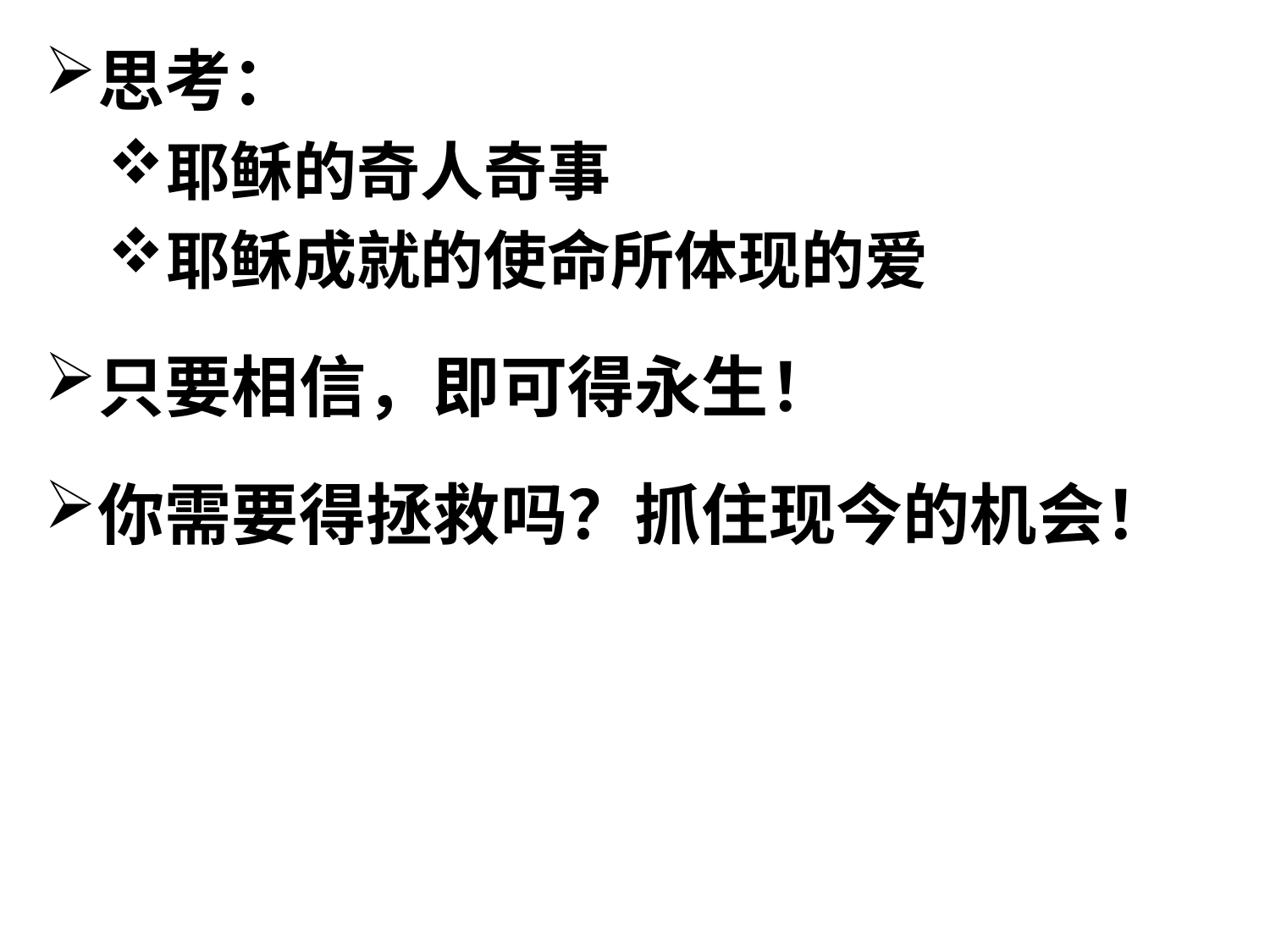

思考：
耶稣的奇人奇事
耶稣成就的使命所体现的爱

只要相信，即可得永生！

你需要得拯救吗？抓住现今的机会！